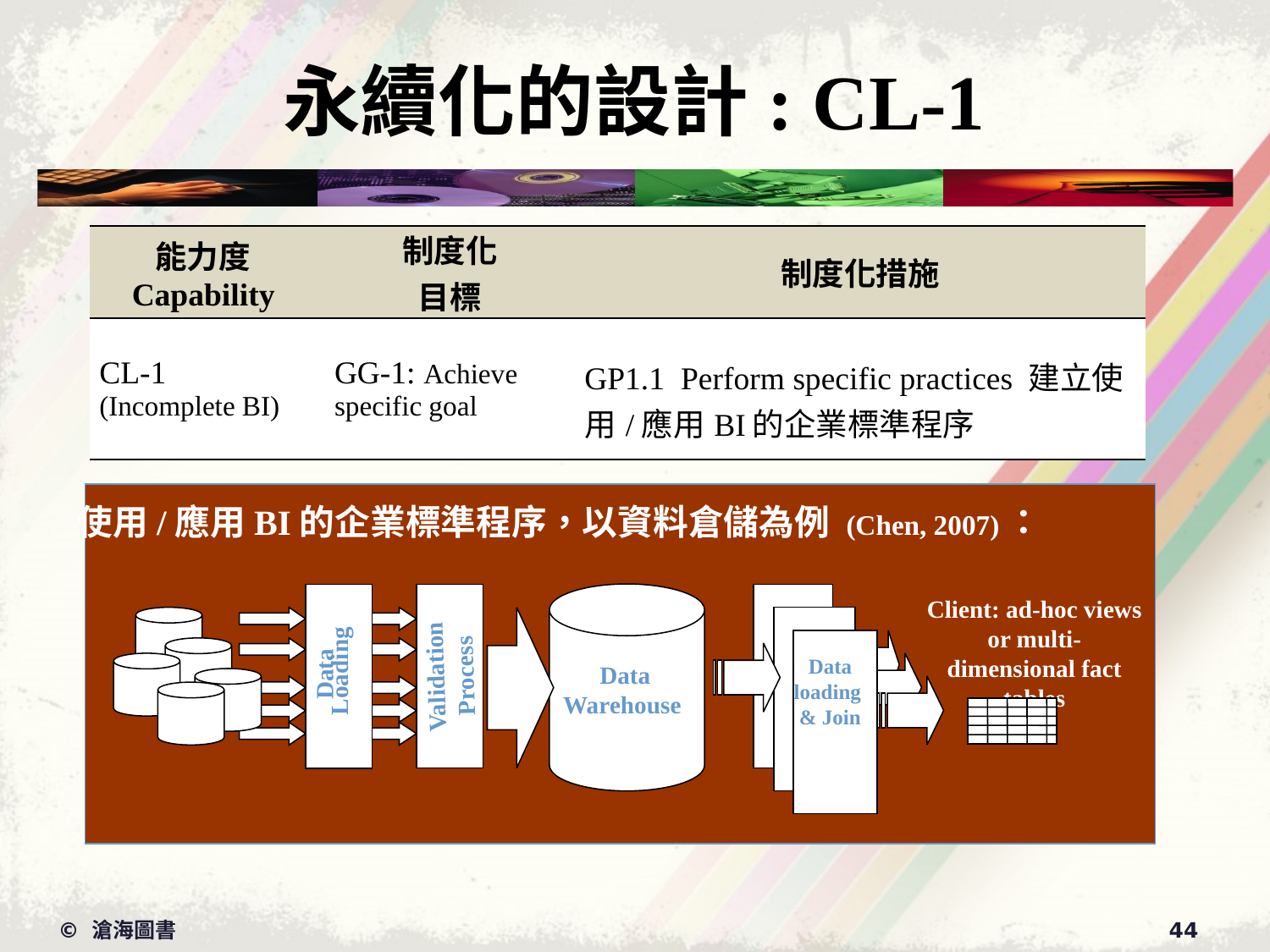

# 永續化的設計: CL-1
| 能力度Capability | 制度化 目標 | 制度化措施 |
| --- | --- | --- |
| CL-1 (Incomplete BI) | GG-1: Achieve specific goal | GP1.1 Perform specific practices 建立使用/應用BI的企業標準程序 |

使用/應用BI的企業標準程序，以資料倉儲為例 (Chen, 2007)：

Client: ad-hoc views or multi-dimensional fact tables

Data
Loading

Validation Process
   Data
  Warehouse
Data loading
& Join

© 滄海圖書
44